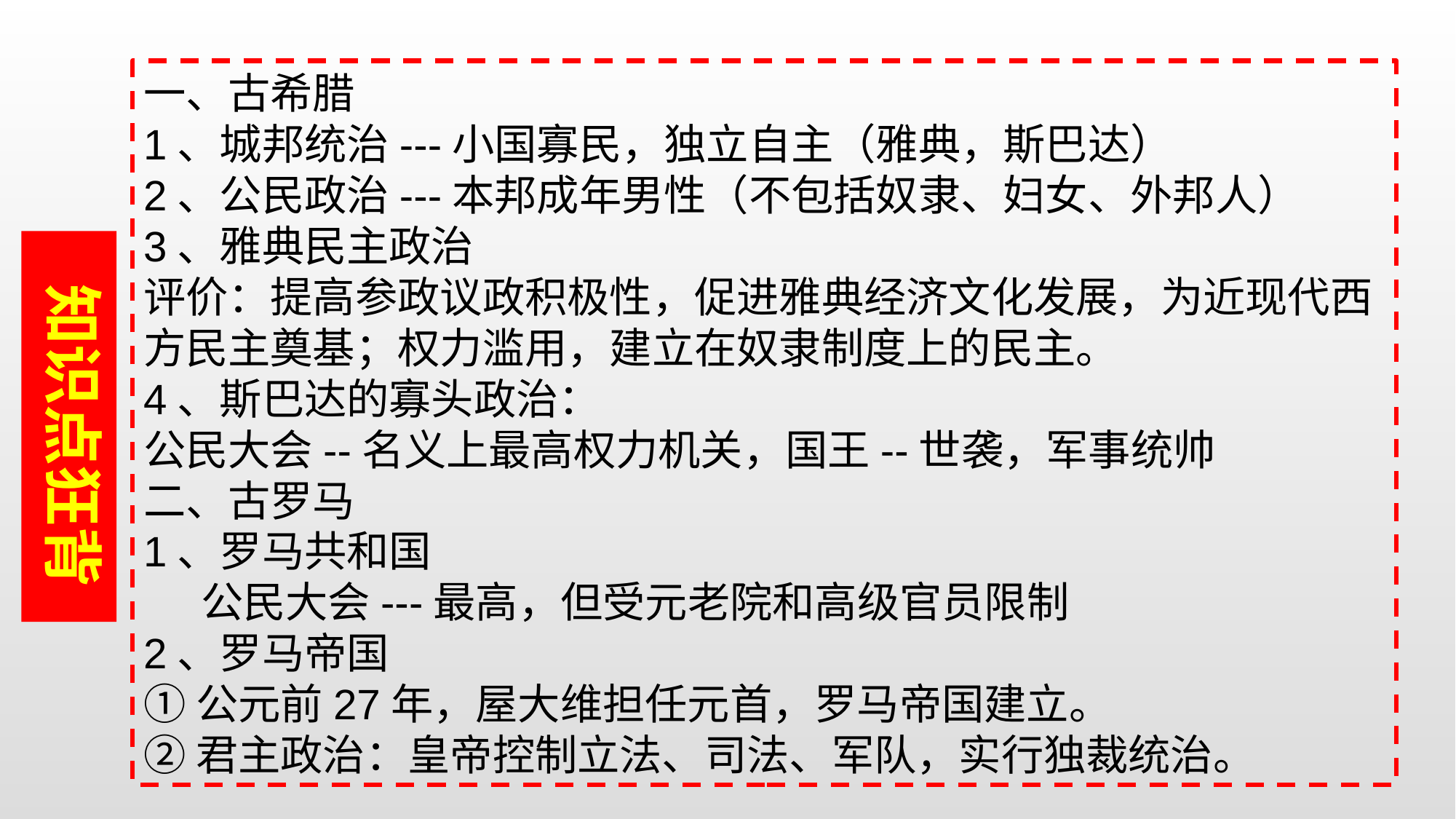

一、古希腊
1、城邦统治---小国寡民，独立自主（雅典，斯巴达）
2、公民政治---本邦成年男性（不包括奴隶、妇女、外邦人）
3、雅典民主政治
评价：提高参政议政积极性，促进雅典经济文化发展，为近现代西方民主奠基；权力滥用，建立在奴隶制度上的民主。
4、斯巴达的寡头政治：
公民大会--名义上最高权力机关，国王--世袭，军事统帅
二、古罗马
1、罗马共和国
     公民大会---最高，但受元老院和高级官员限制
2、罗马帝国
①公元前27年，屋大维担任元首，罗马帝国建立。
②君主政治：皇帝控制立法、司法、军队，实行独裁统治。
  知识点狂背